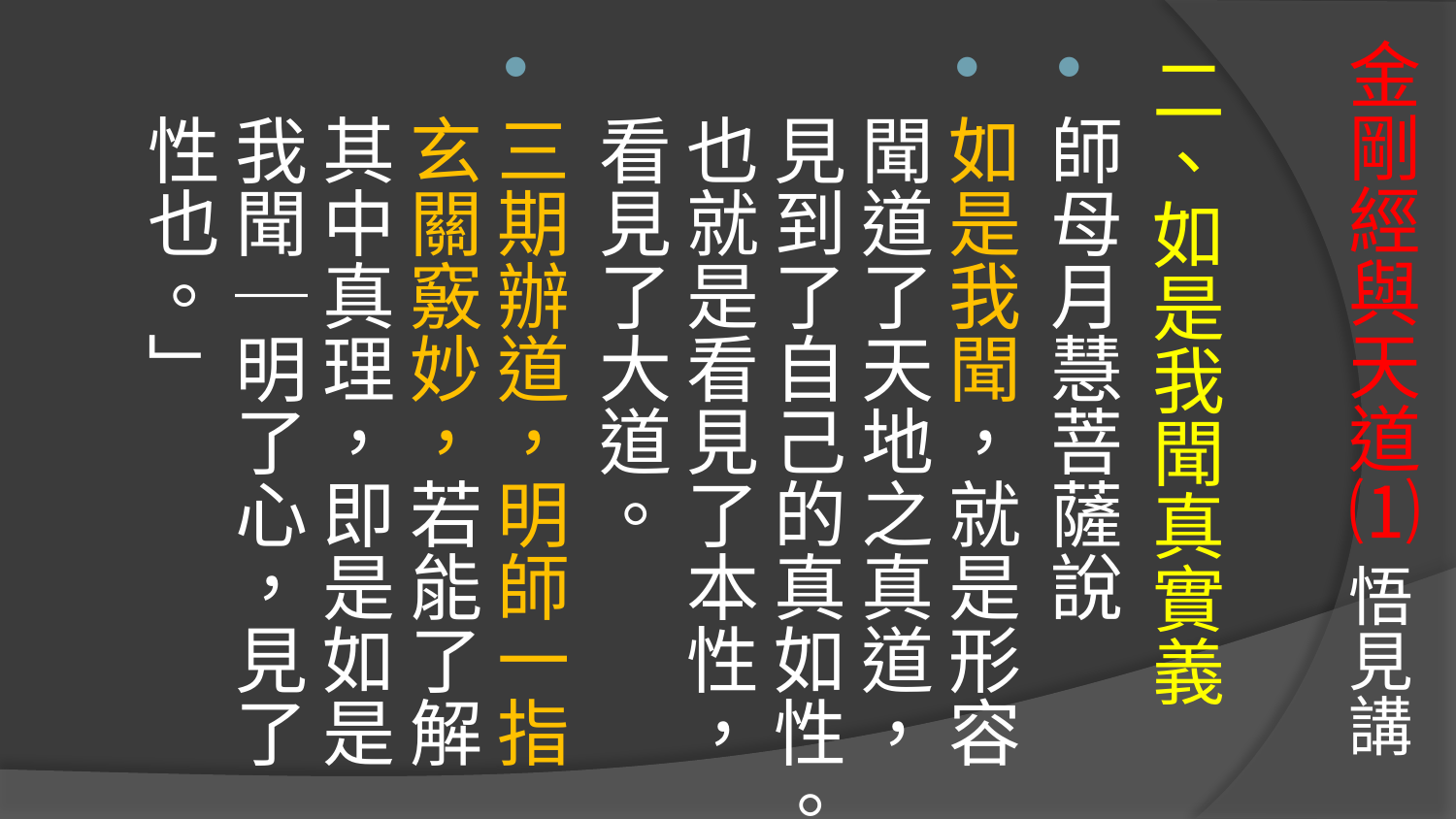

# 金剛經與天道⑴ 悟見講
二、如是我聞真實義
師母月慧菩薩說
如是我聞，就是形容聞道了天地之真道，見到了自己的真如性。也就是看見了本性，看見了大道。
三期辦道，明師一指玄關竅妙，若能了解其中真理，即是如是我聞｜明了心，見了性也。﹂